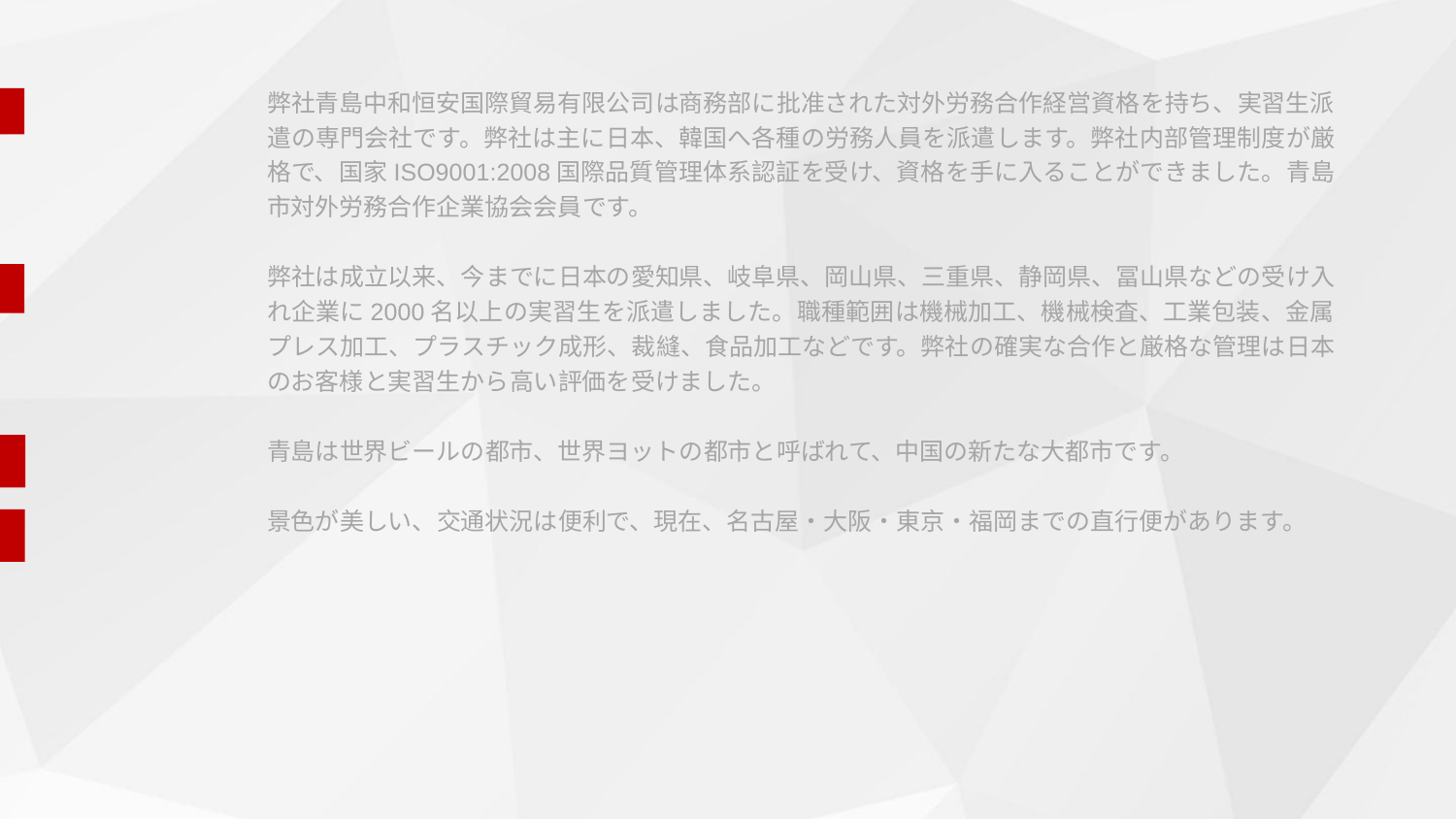

弊社青島中和恒安国際貿易有限公司は商務部に批准された対外労務合作経営資格を持ち、実習生派遣の専門会社です。弊社は主に日本、韓国へ各種の労務人員を派遣します。弊社内部管理制度が厳格で、国家ISO9001:2008国際品質管理体系認証を受け、資格を手に入ることができました。青島市対外労務合作企業協会会員です。

弊社は成立以来、今までに日本の愛知県、岐阜県、岡山県、三重県、静岡県、冨山県などの受け入れ企業に2000名以上の実習生を派遣しました。職種範囲は機械加工、機械検査、工業包装、金属プレス加工、プラスチック成形、裁縫、食品加工などです。弊社の確実な合作と厳格な管理は日本のお客様と実習生から高い評価を受けました。

青島は世界ビールの都市、世界ヨットの都市と呼ばれて、中国の新たな大都市です。

景色が美しい、交通状況は便利で、現在、名古屋・大阪・東京・福岡までの直行便があります。